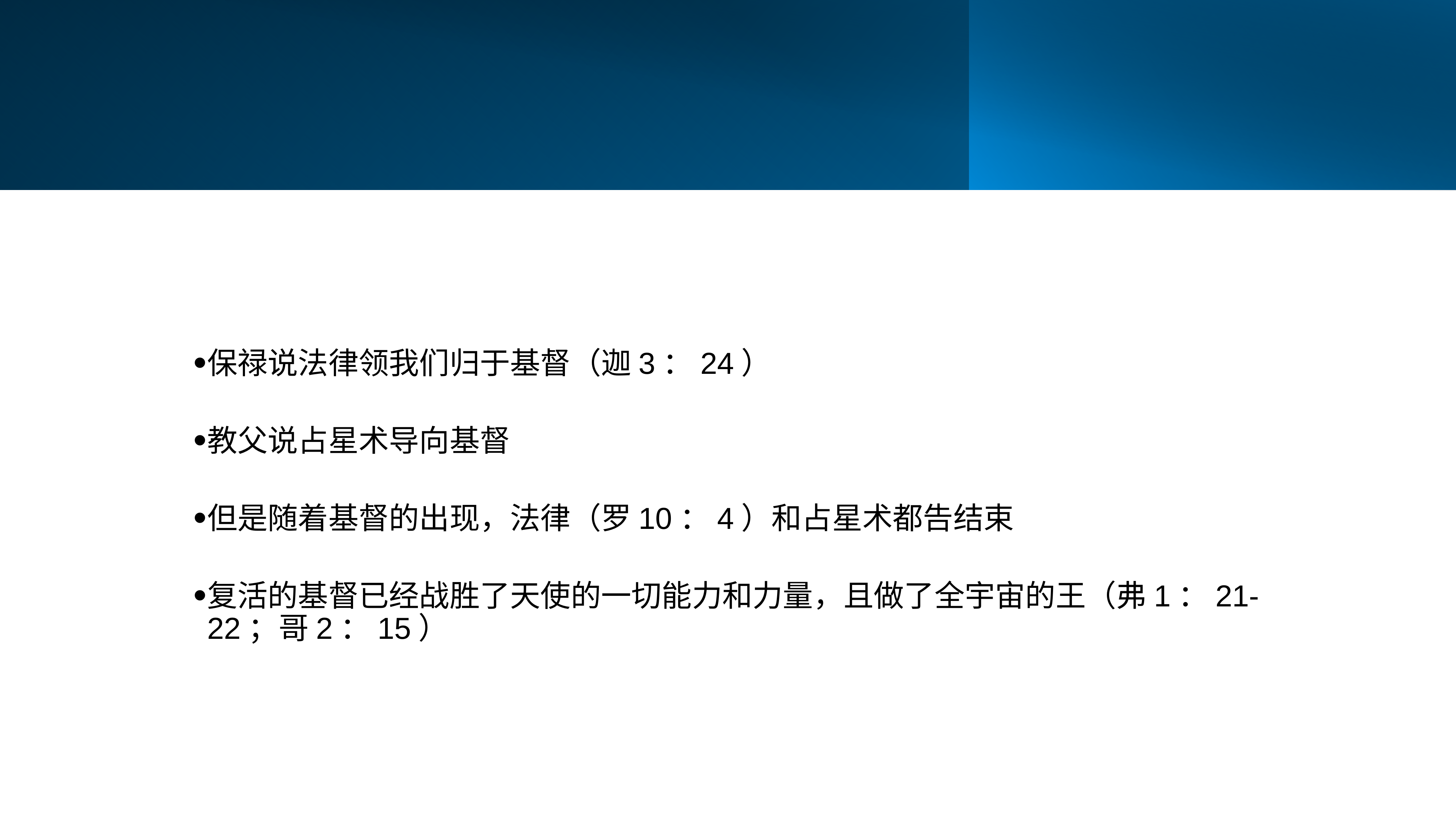

保禄说法律领我们归于基督（迦3：24）
教父说占星术导向基督
但是随着基督的出现，法律（罗10：4）和占星术都告结束
复活的基督已经战胜了天使的一切能力和力量，且做了全宇宙的王（弗1：21-22；哥2：15）